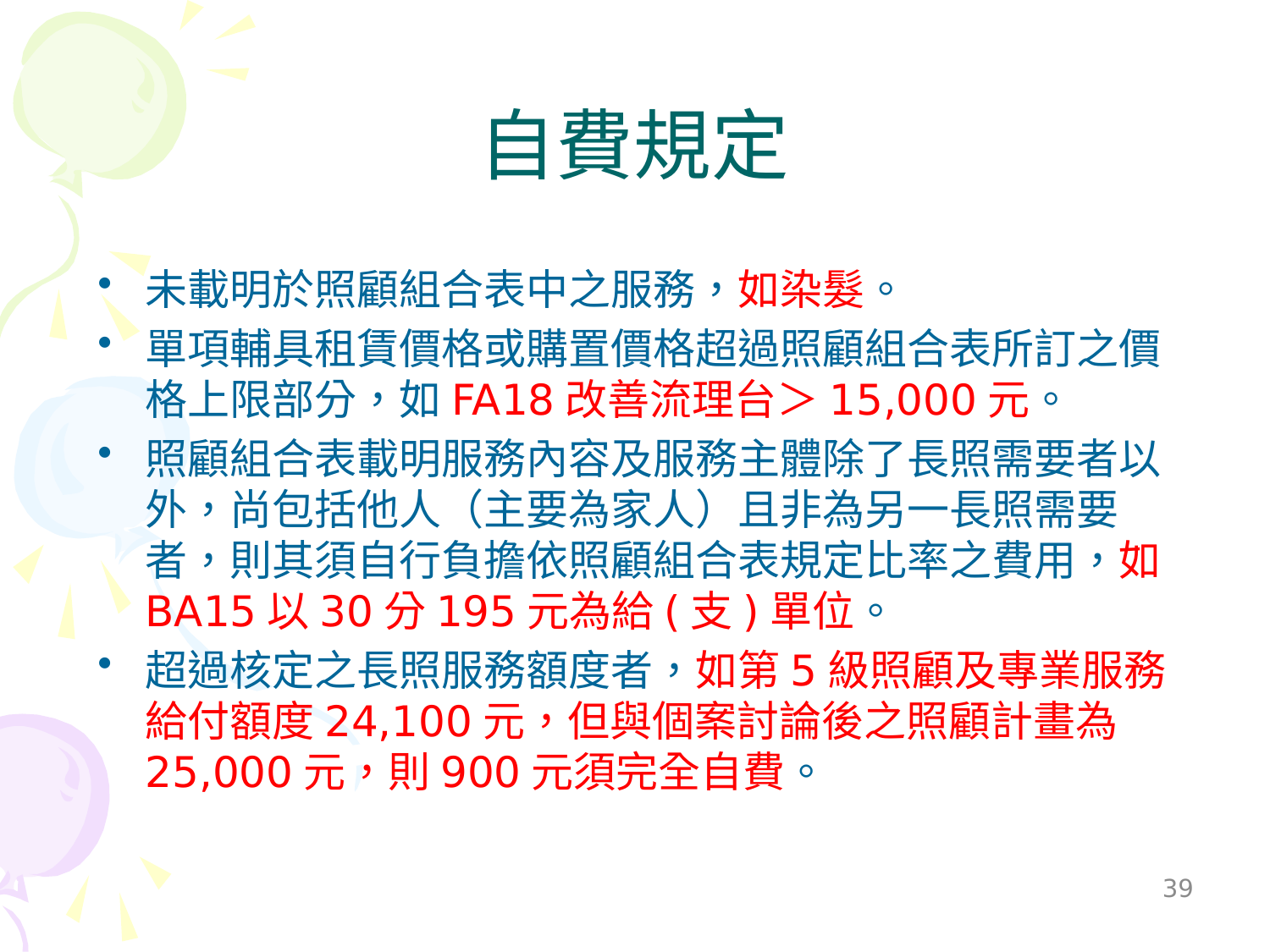

# 自費規定
未載明於照顧組合表中之服務，如染髮。
單項輔具租賃價格或購置價格超過照顧組合表所訂之價格上限部分，如FA18改善流理台＞15,000元。
照顧組合表載明服務內容及服務主體除了長照需要者以外，尚包括他人（主要為家人）且非為另一長照需要者，則其須自行負擔依照顧組合表規定比率之費用，如BA15以30分195元為給(支)單位。
超過核定之長照服務額度者，如第5級照顧及專業服務給付額度24,100元，但與個案討論後之照顧計畫為25,000元，則900元須完全自費。

39